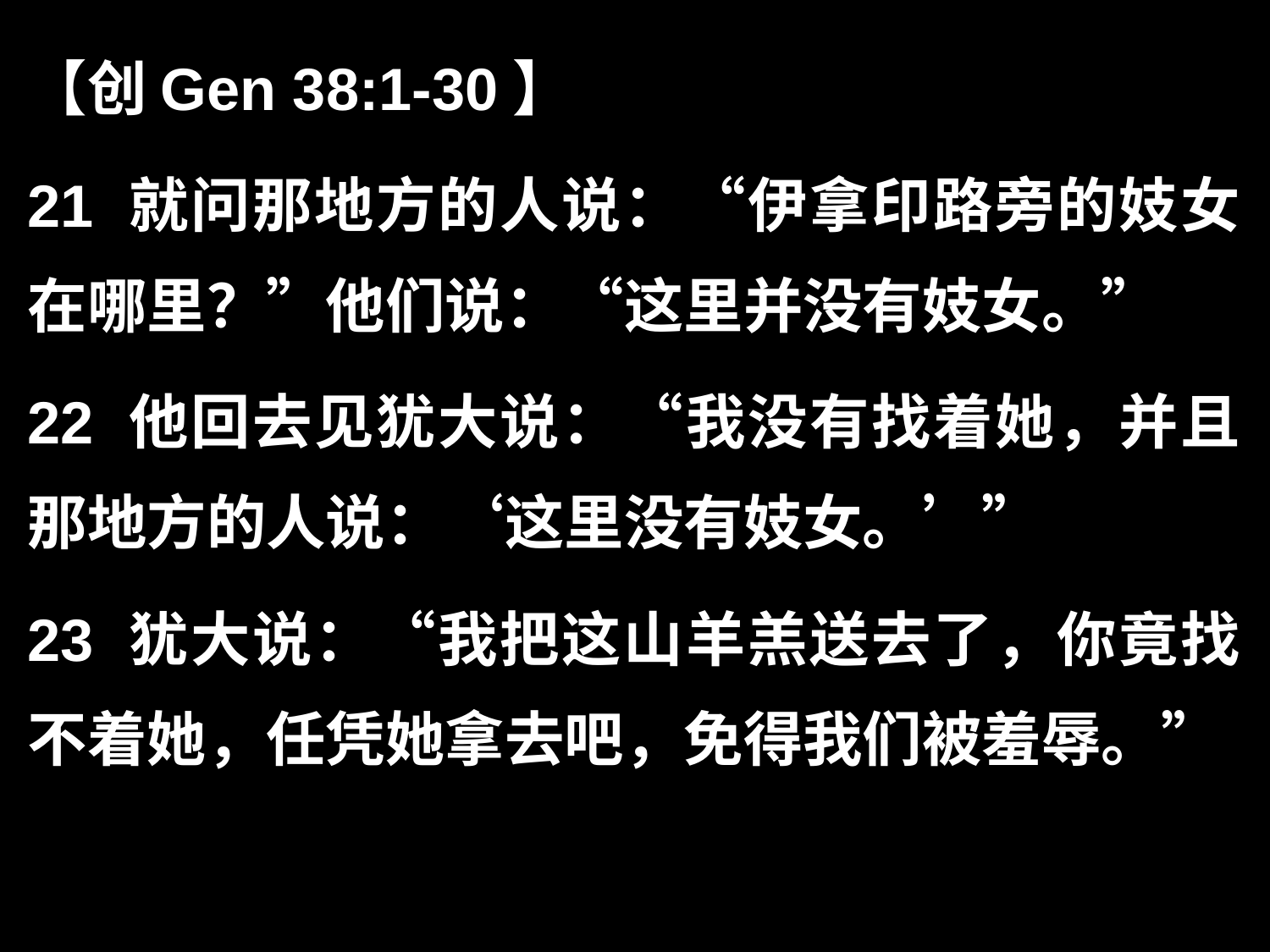

【创Gen 38:1-30】
21 就问那地方的人说：“伊拿印路旁的妓女在哪里？”他们说：“这里并没有妓女。”
22 他回去见犹大说：“我没有找着她，并且那地方的人说：‘这里没有妓女。’”
23 犹大说：“我把这山羊羔送去了，你竟找不着她，任凭她拿去吧，免得我们被羞辱。”